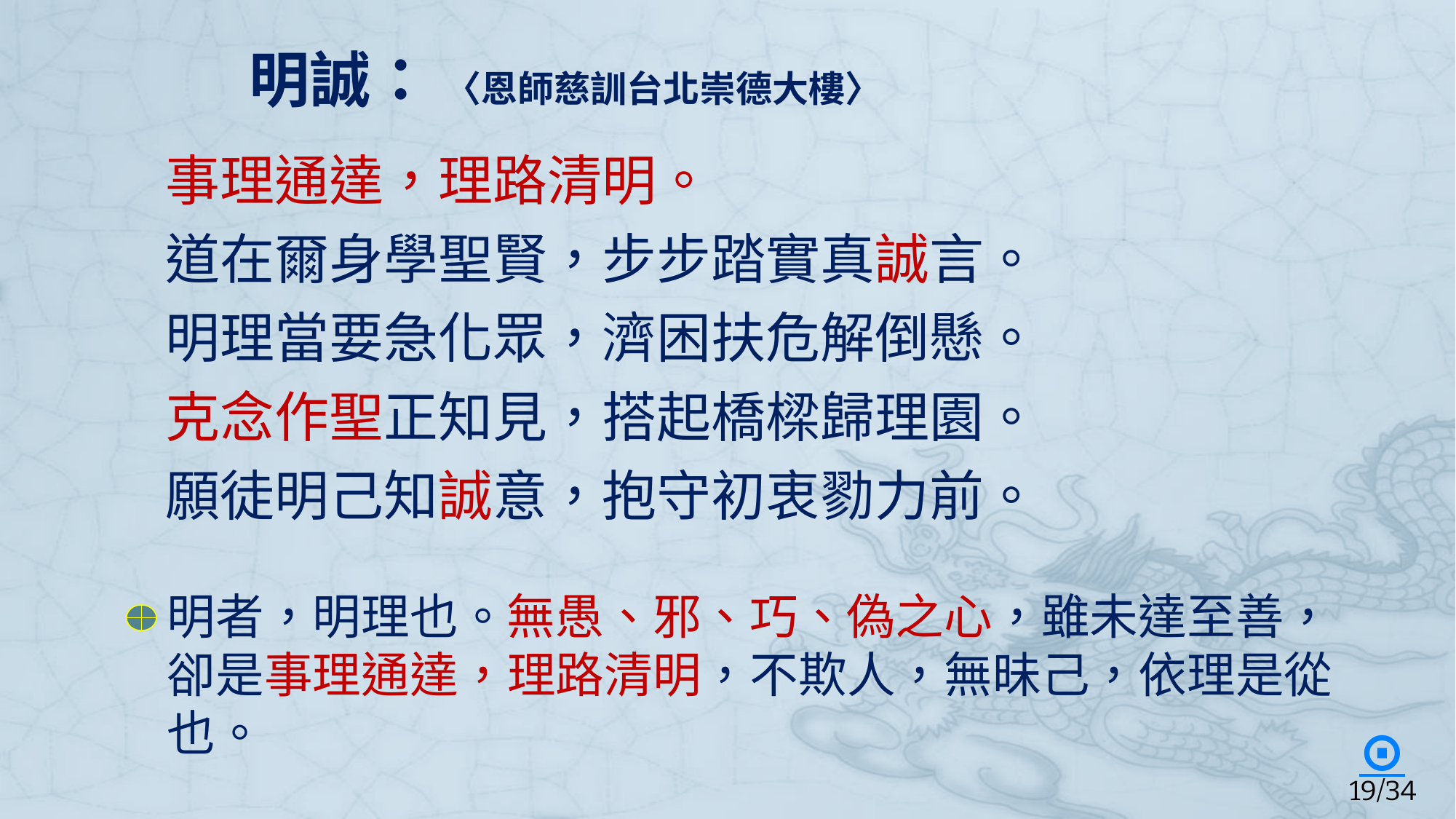

明誠： 〈恩師慈訓台北崇德大樓〉
      事理通達，理路清明。
      道在爾身學聖賢，步步踏實真誠言。
      明理當要急化眾，濟困扶危解倒懸。
      克念作聖正知見，搭起橋樑歸理園。
      願徒明己知誠意，抱守初衷勠力前。
明者，明理也。無愚、邪、巧、偽之心，雖未達至善，卻是事理通達，理路清明，不欺人，無昧己，依理是從也。

⊙
19/34